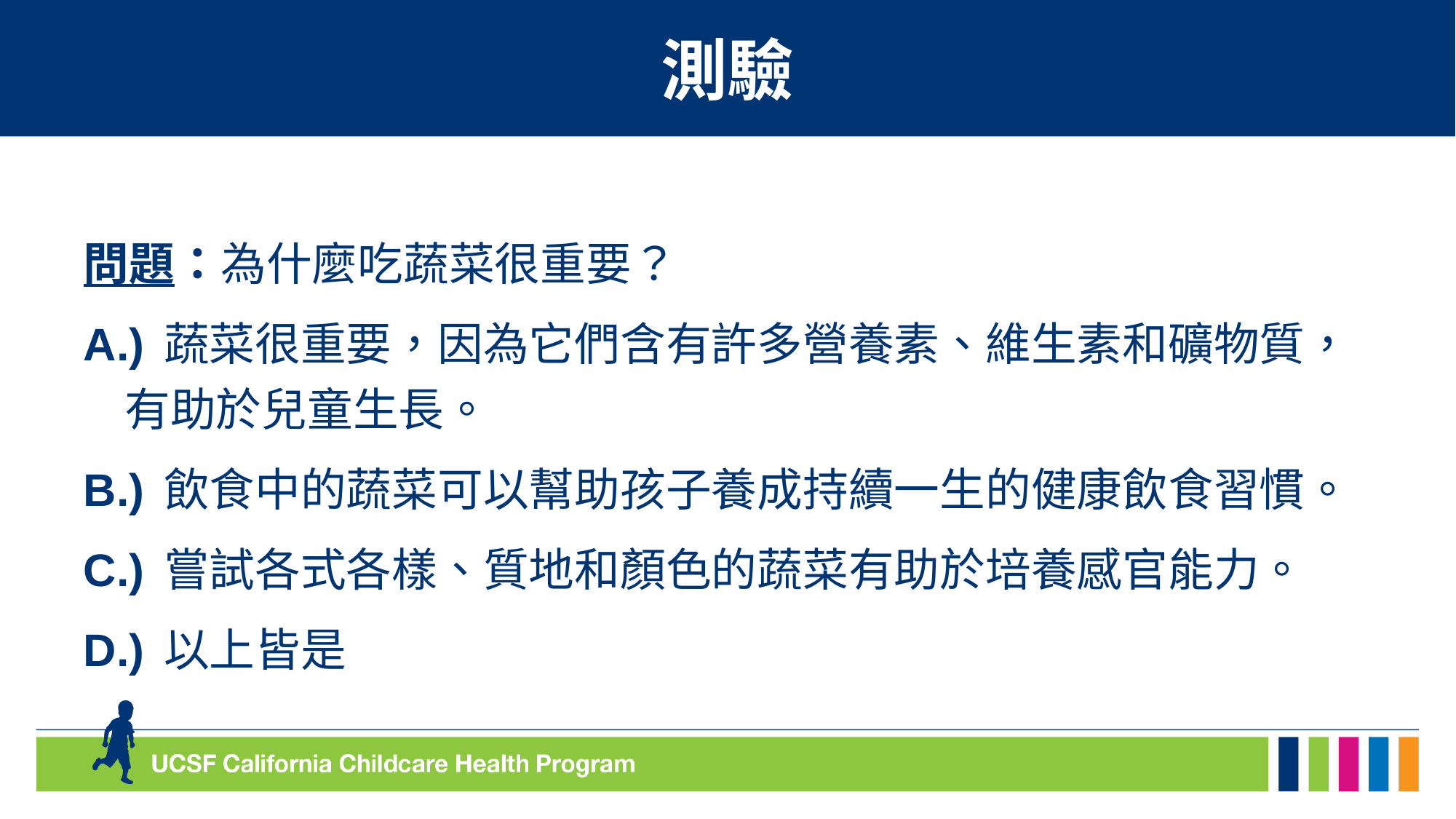

# 測驗
問題：為什麼吃蔬菜很重要？
A.) 蔬菜很重要，因為它們含有許多營養素、維生素和礦物質，有助於兒童生長。
B.) 飲食中的蔬菜可以幫助孩子養成持續一生的健康飲食習慣。
C.) 嘗試各式各樣、質地和顏色的蔬菜有助於培養感官能力。
D.) 以上皆是